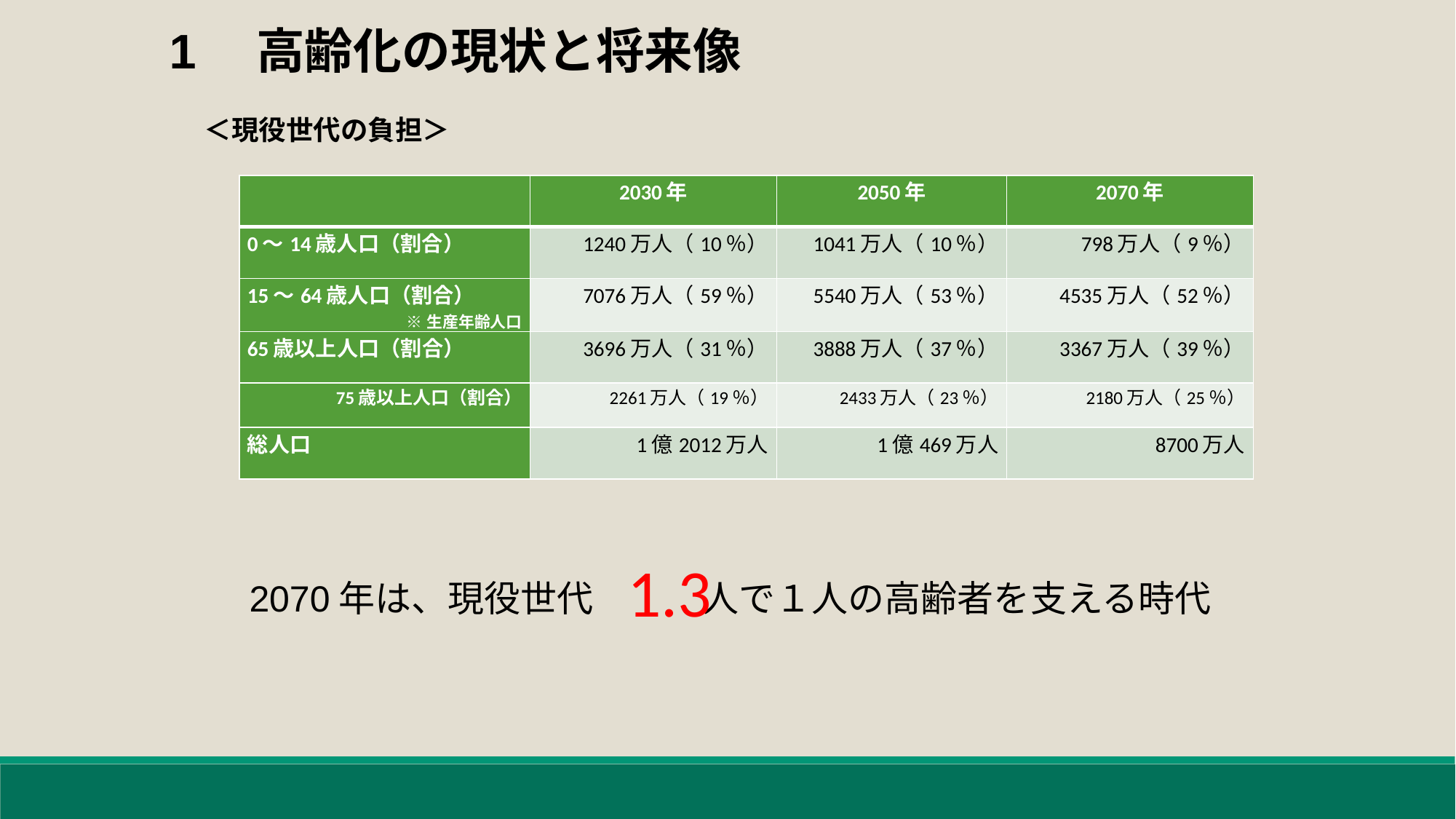

1　高齢化の現状と将来像
＜現役世代の負担＞
|  | 2030年 | 2050年 | 2070年 |
| --- | --- | --- | --- |
| 0～14歳人口（割合） | 1240万人（10％） | 1041万人（10％） | 798万人（9％） |
| 15～64歳人口（割合） ※生産年齢人口 | 7076万人（59％） | 5540万人（53％） | 4535万人（52％） |
| 65歳以上人口（割合） | 3696万人（31％） | 3888万人（37％） | 3367万人（39％） |
| 75歳以上人口（割合） | 2261万人（19％） | 2433万人（23％） | 2180万人（25％） |
| 総人口 | 1億2012万人 | 1億469万人 | 8700万人 |
1.3
2070年は、現役世代　　　人で１人の高齢者を支える時代